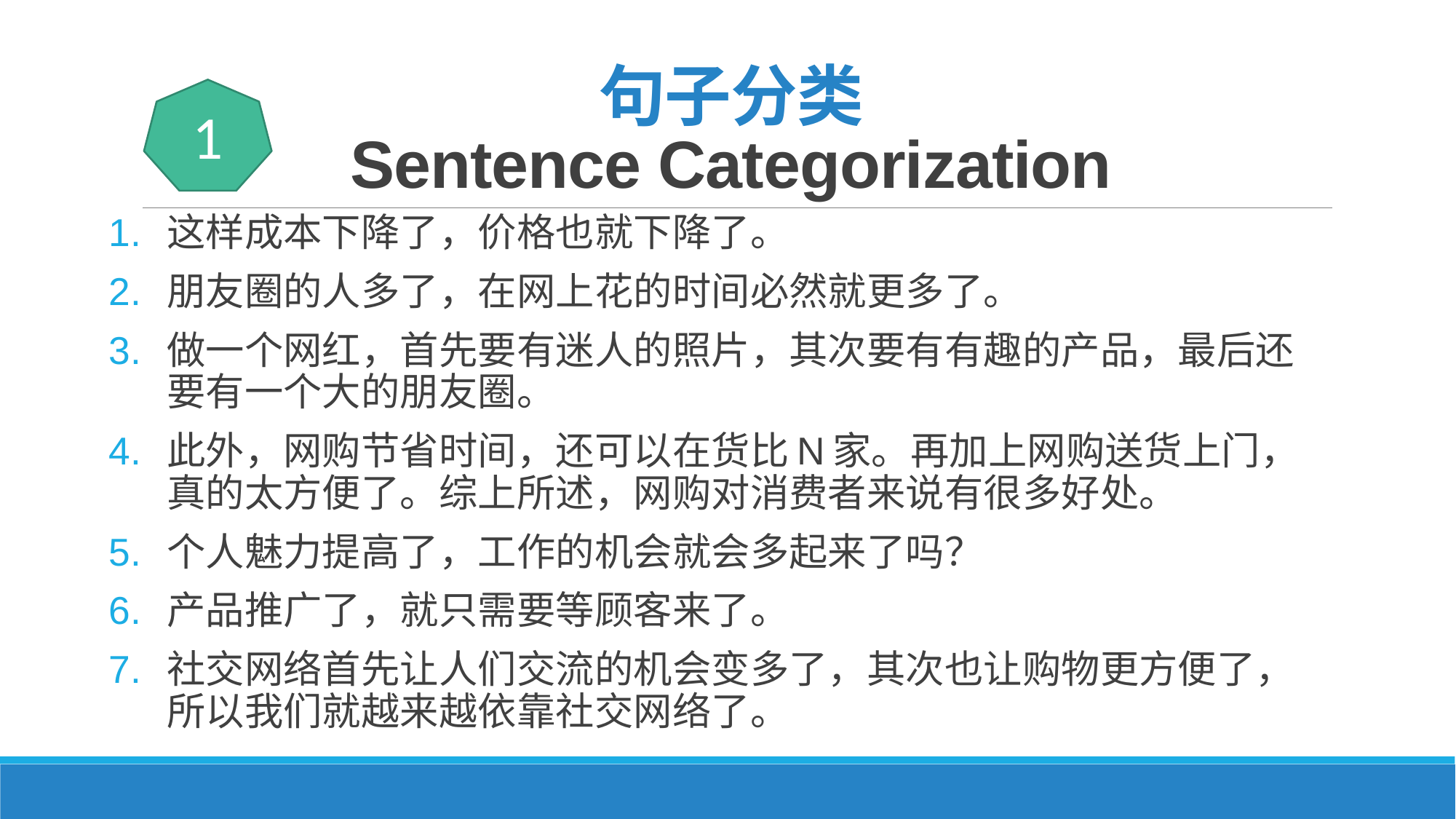

# 句子分类 Sentence Categorization
1
这样成本下降了，价格也就下降了。
朋友圈的人多了，在网上花的时间必然就更多了。
做一个网红，首先要有迷人的照片，其次要有有趣的产品，最后还要有一个大的朋友圈。
此外，网购节省时间，还可以在货比N家。再加上网购送货上门，真的太方便了。综上所述，网购对消费者来说有很多好处。
个人魅力提高了，工作的机会就会多起来了吗？
产品推广了，就只需要等顾客来了。
社交网络首先让人们交流的机会变多了，其次也让购物更方便了，所以我们就越来越依靠社交网络了。